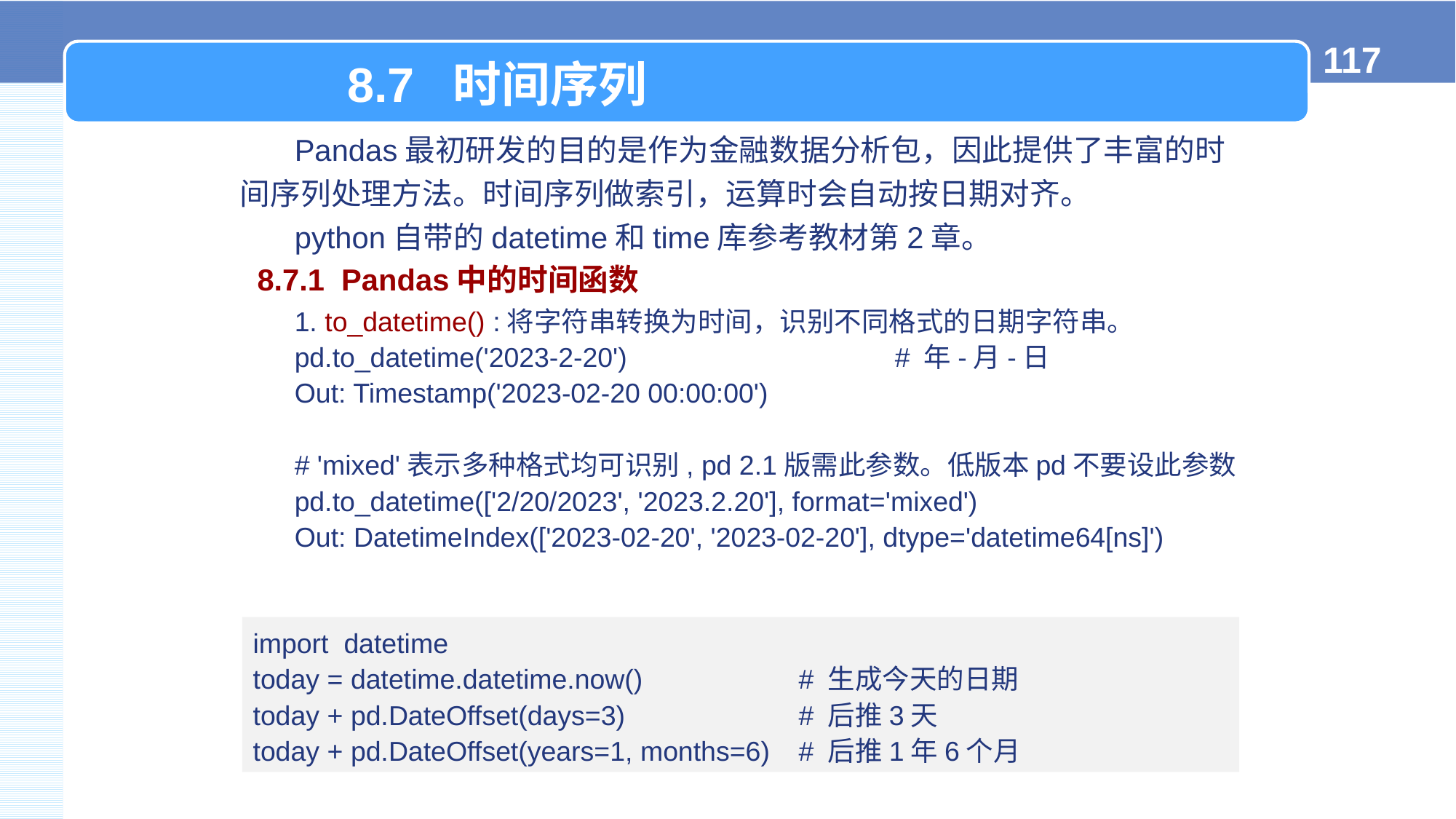

8.7  时间序列
Pandas最初研发的目的是作为金融数据分析包，因此提供了丰富的时间序列处理方法。时间序列做索引，运算时会自动按日期对齐。
python自带的datetime和time库参考教材第2章。
8.7.1  Pandas中的时间函数

1. to_datetime() :将字符串转换为时间，识别不同格式的日期字符串。
pd.to_datetime('2023-2-20')               		# 年-月-日
Out: Timestamp('2023-02-20 00:00:00')

# 'mixed'表示多种格式均可识别, pd 2.1版需此参数。低版本pd不要设此参数
pd.to_datetime(['2/20/2023', '2023.2.20'], format='mixed')
Out: DatetimeIndex(['2023-02-20', '2023-02-20'], dtype='datetime64[ns]')
import  datetime
today = datetime.datetime.now()      		# 生成今天的日期
today + pd.DateOffset(days=3)      		# 后推3天
today + pd.DateOffset(years=1, months=6)  	# 后推1年6个月